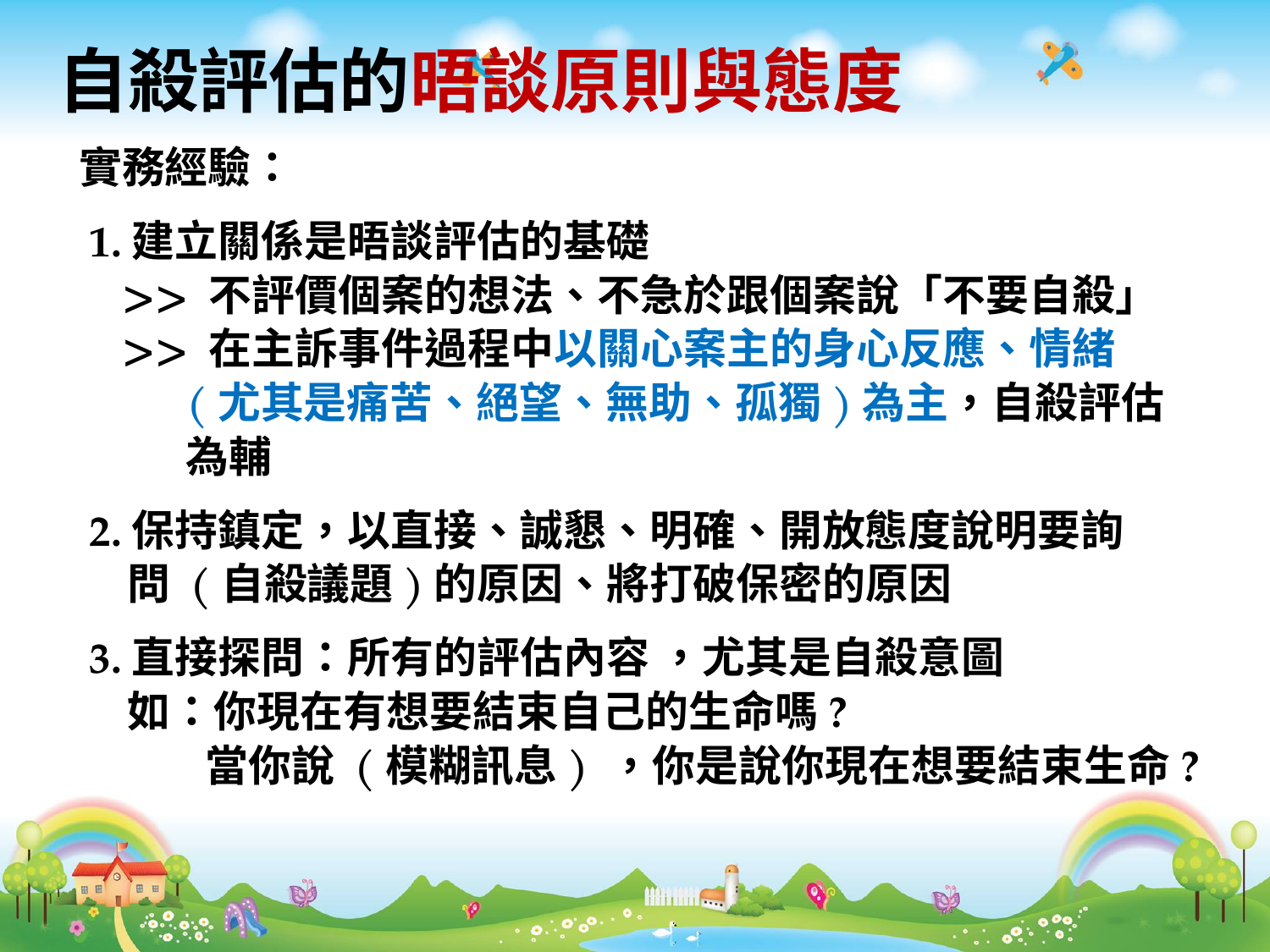

# 自殺評估的晤談原則與態度
實務經驗：
 1.建立關係是晤談評估的基礎
    >> 不評價個案的想法、不急於跟個案說「不要自殺」
    >> 在主訴事件過程中以關心案主的身心反應、情緒
          (尤其是痛苦、絕望、無助、孤獨)為主，自殺評估
          為輔
 2.保持鎮定，以直接、誠懇、明確、開放態度說明要詢
    問 (自殺議題)的原因、將打破保密的原因
 3.直接探問：所有的評估內容 ，尤其是自殺意圖
    如：你現在有想要結束自己的生命嗎?
            當你說 (模糊訊息) ，你是說你現在想要結束生命?